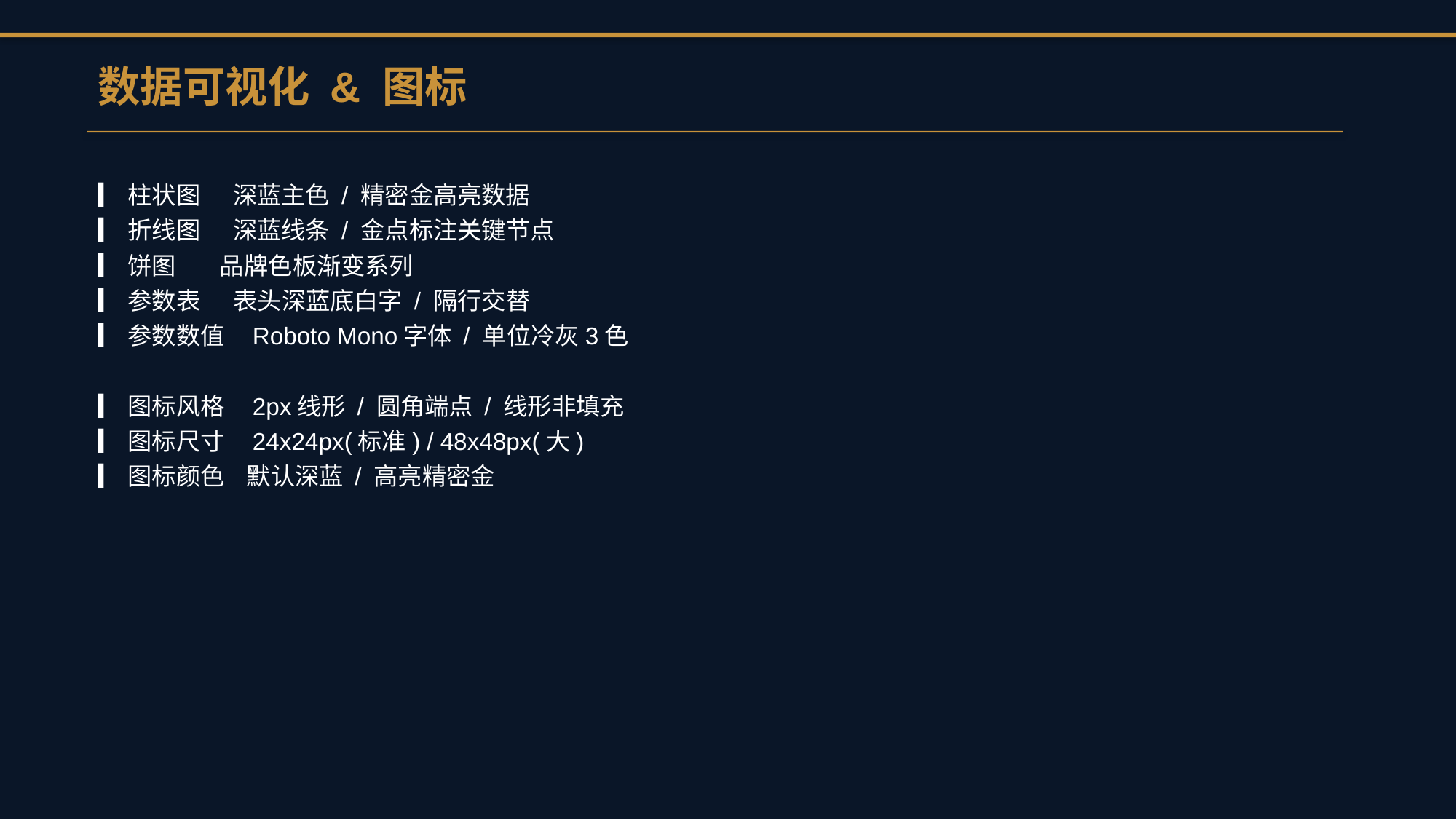

数据可视化 & 图标

▎柱状图      深蓝主色 / 精密金高亮数据
▎折线图      深蓝线条 / 金点标注关键节点
▎饼图        品牌色板渐变系列
▎参数表      表头深蓝底白字 / 隔行交替
▎参数数值    Roboto Mono字体 / 单位冷灰3色

▎图标风格    2px线形 / 圆角端点 / 线形非填充
▎图标尺寸    24x24px(标准) / 48x48px(大)
▎图标颜色    默认深蓝 / 高亮精密金